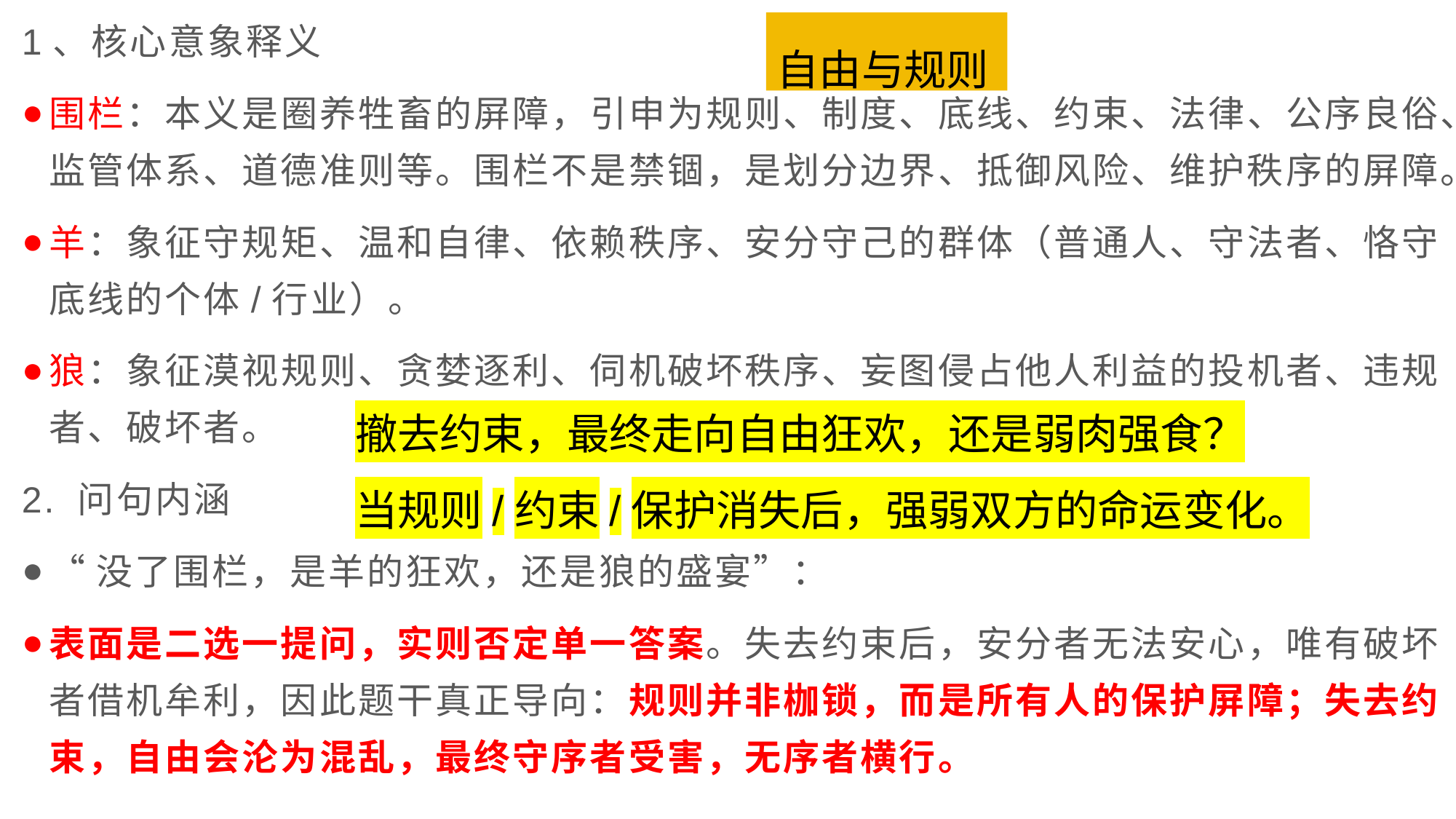

1、核心意象释义
围栏：本义是圈养牲畜的屏障，引申为规则、制度、底线、约束、法律、公序良俗、监管体系、道德准则等。围栏不是禁锢，是划分边界、抵御风险、维护秩序的屏障。
羊：象征守规矩、温和自律、依赖秩序、安分守己的群体（普通人、守法者、恪守底线的个体/行业）。
狼：象征漠视规则、贪婪逐利、伺机破坏秩序、妄图侵占他人利益的投机者、违规者、破坏者。
2. 问句内涵
“没了围栏，是羊的狂欢，还是狼的盛宴”：
表面是二选一提问，实则否定单一答案。失去约束后，安分者无法安心，唯有破坏者借机牟利，因此题干真正导向：规则并非枷锁，而是所有人的保护屏障；失去约束，自由会沦为混乱，最终守序者受害，无序者横行。
自由与规则

撤去约束，最终走向自由狂欢，还是弱肉强食？
当规则/约束/保护消失后，强弱双方的命运变化。